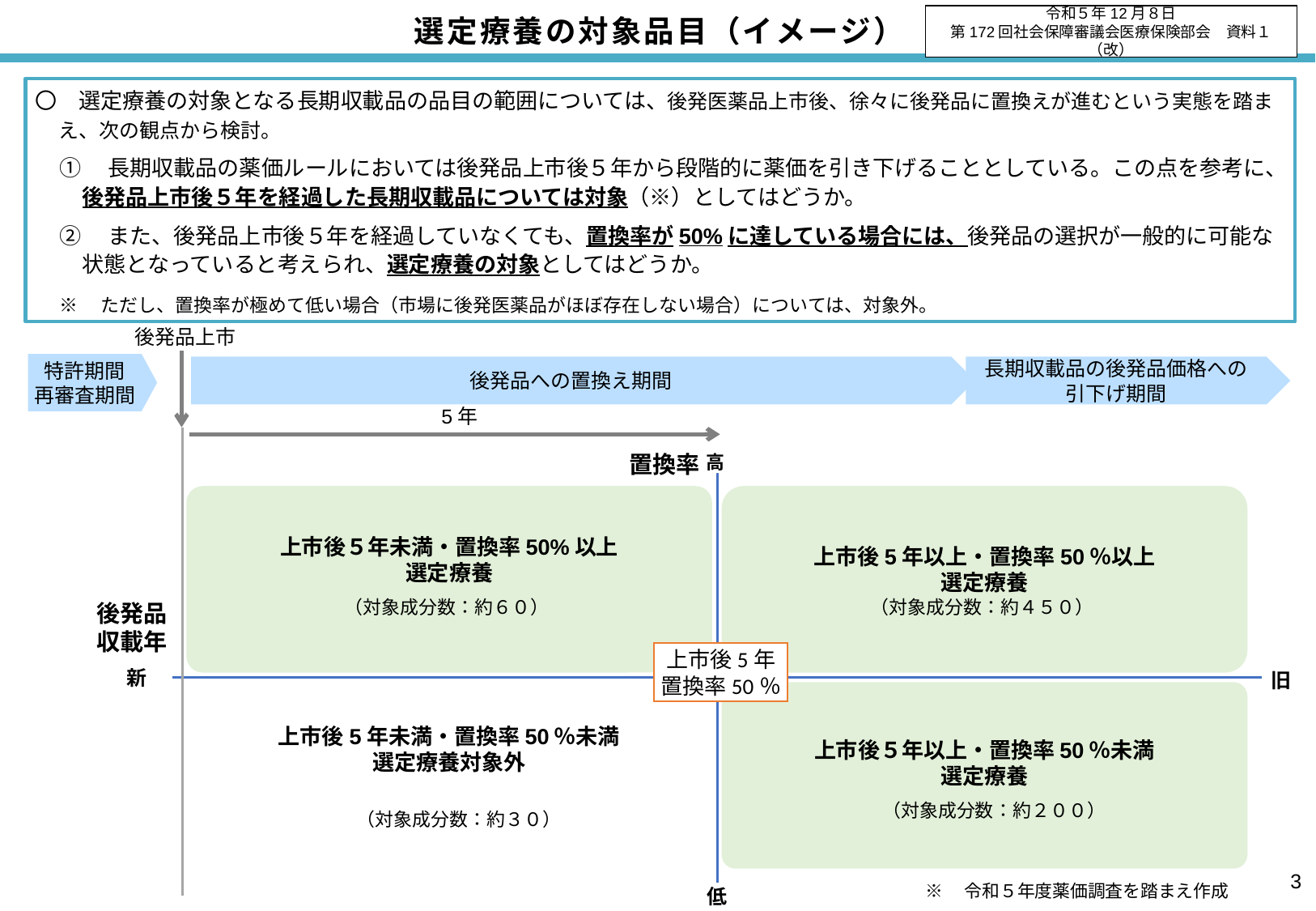

令和５年12月８日
第172回社会保障審議会医療保険部会　資料１（改）
選定療養の対象品目（イメージ）
〇　選定療養の対象となる長期収載品の品目の範囲については、後発医薬品上市後、徐々に後発品に置換えが進むという実態を踏まえ、次の観点から検討。
①　長期収載品の薬価ルールにおいては後発品上市後５年から段階的に薬価を引き下げることとしている。この点を参考に、後発品上市後５年を経過した長期収載品については対象（※）としてはどうか。
②　また、後発品上市後５年を経過していなくても、置換率が50%に達している場合には、後発品の選択が一般的に可能な状態となっていると考えられ、選定療養の対象としてはどうか。
※　ただし、置換率が極めて低い場合（市場に後発医薬品がほぼ存在しない場合）については、対象外。
後発品上市
特許期間
再審査期間
後発品への置換え期間
長期収載品の後発品価格への引下げ期間
5年
置換率
高
上市後５年未満・置換率50%以上
選定療養
（対象成分数：約６０）
上市後5年以上・置換率50％以上
選定療養
（対象成分数：約４５０）
後発品
収載年
上市後5年
置換率50％
新
旧
上市後５年以上・置換率50％未満
選定療養
（対象成分数：約２００）
上市後5年未満・置換率50％未満
選定療養対象外
（対象成分数：約３０）
低
3
※　令和５年度薬価調査を踏まえ作成